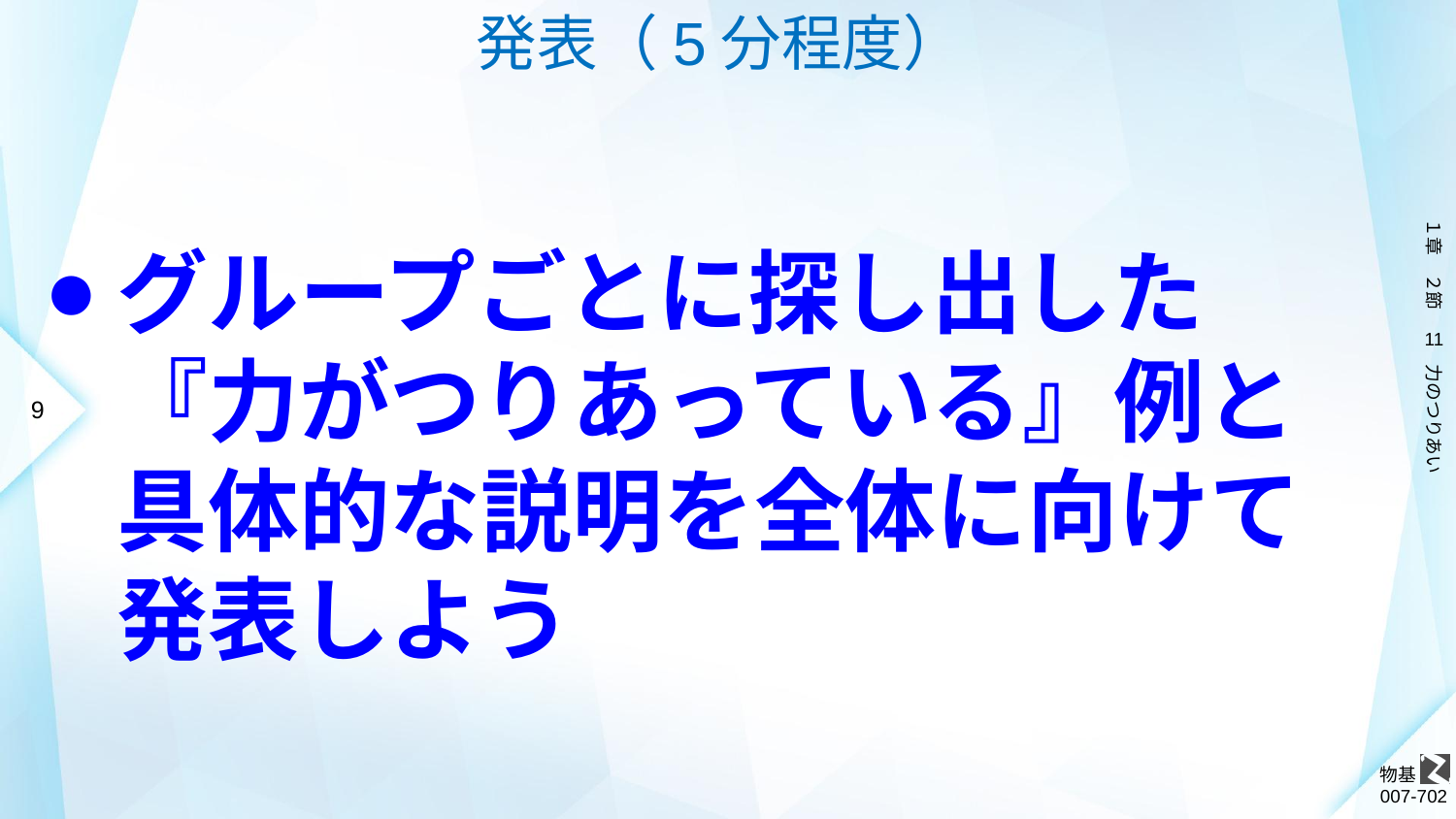

発表（5分程度）
グループごとに探し出した
『力がつりあっている』例と
具体的な説明を全体に向けて
発表しよう